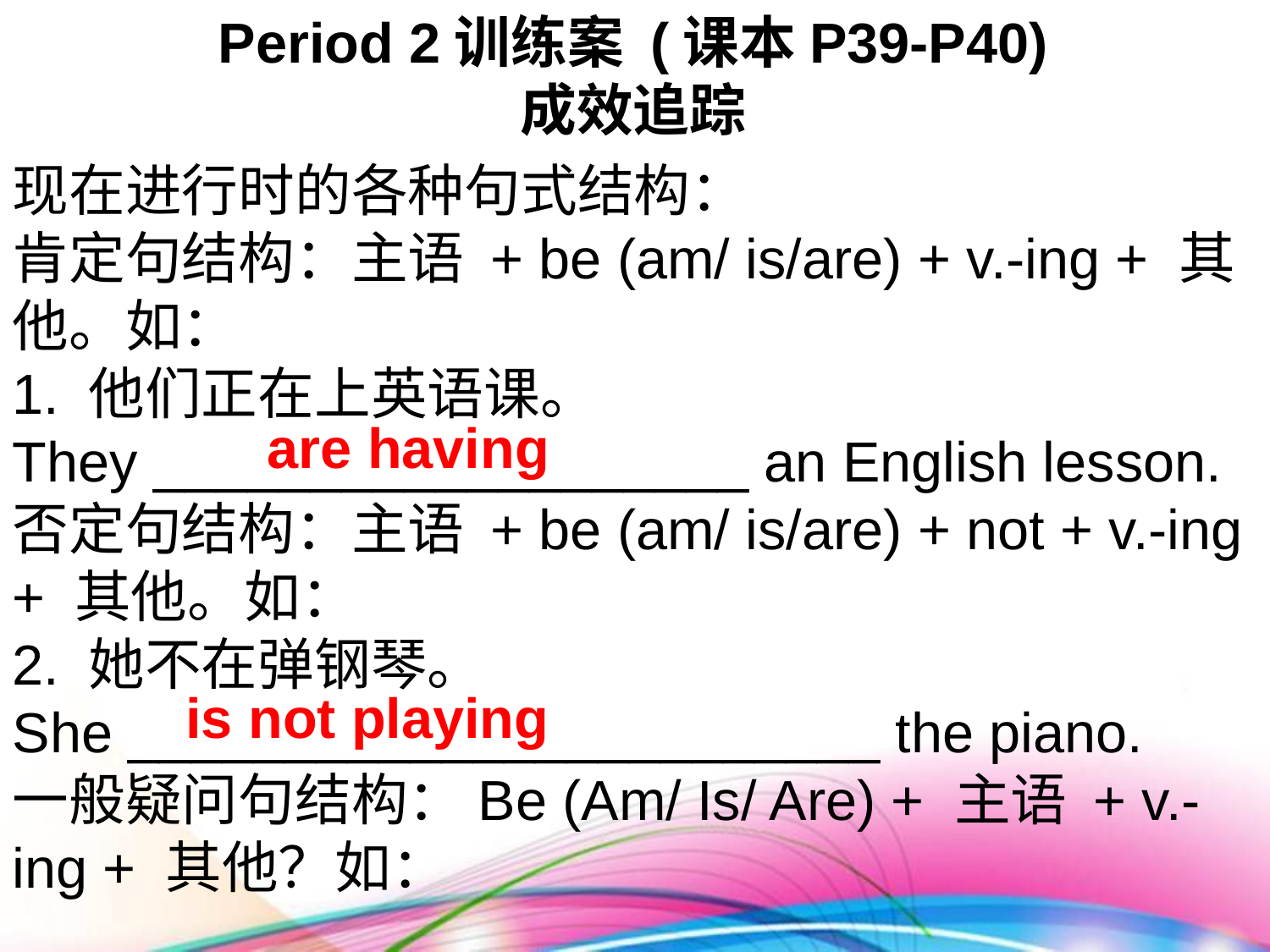

Period 2训练案 (课本P39-P40)
成效追踪
现在进行时的各种句式结构：
肯定句结构：主语 + be (am/ is/are) + v.-ing + 其他。如：
1. 他们正在上英语课。
They ___________________ an English lesson.
否定句结构：主语 + be (am/ is/are) + not + v.-ing + 其他。如：
2. 她不在弹钢琴。
She ________________________ the piano.
一般疑问句结构：Be (Am/ Is/ Are) + 主语 + v.-ing + 其他？如：
are having
is not playing